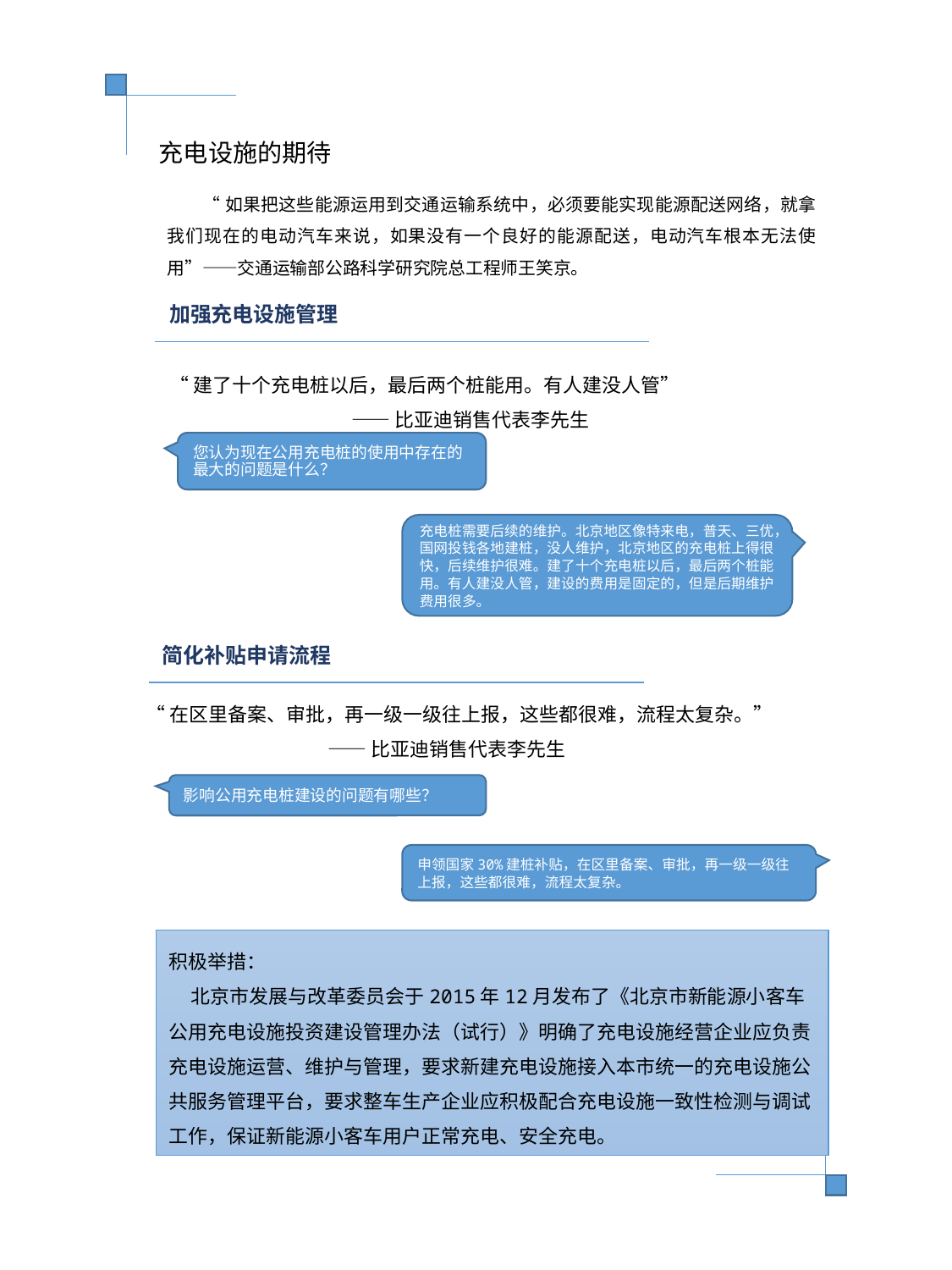

充电设施的期待
        “如果把这些能源运用到交通运输系统中，必须要能实现能源配送网络，就拿我们现在的电动汽车来说，如果没有一个良好的能源配送，电动汽车根本无法使用”——交通运输部公路科学研究院总工程师王笑京。
加强充电设施管理
“建了十个充电桩以后，最后两个桩能用。有人建没人管”
                                         ——比亚迪销售代表李先生
您认为现在公用充电桩的使用中存在的最大的问题是什么？
充电桩需要后续的维护。北京地区像特来电，普天、三优，国网投钱各地建桩，没人维护，北京地区的充电桩上得很快，后续维护很难。建了十个充电桩以后，最后两个桩能用。有人建没人管，建设的费用是固定的，但是后期维护费用很多。
简化补贴申请流程
“在区里备案、审批，再一级一级往上报，这些都很难，流程太复杂。”
                                         ——比亚迪销售代表李先生
影响公用充电桩建设的问题有哪些？
申领国家30%建桩补贴，在区里备案、审批，再一级一级往上报，这些都很难，流程太复杂。
积极举措：
    北京市发展与改革委员会于2015年12月发布了《北京市新能源小客车公用充电设施投资建设管理办法（试行）》明确了充电设施经营企业应负责充电设施运营、维护与管理，要求新建充电设施接入本市统一的充电设施公共服务管理平台，要求整车生产企业应积极配合充电设施一致性检测与调试工作，保证新能源小客车用户正常充电、安全充电。